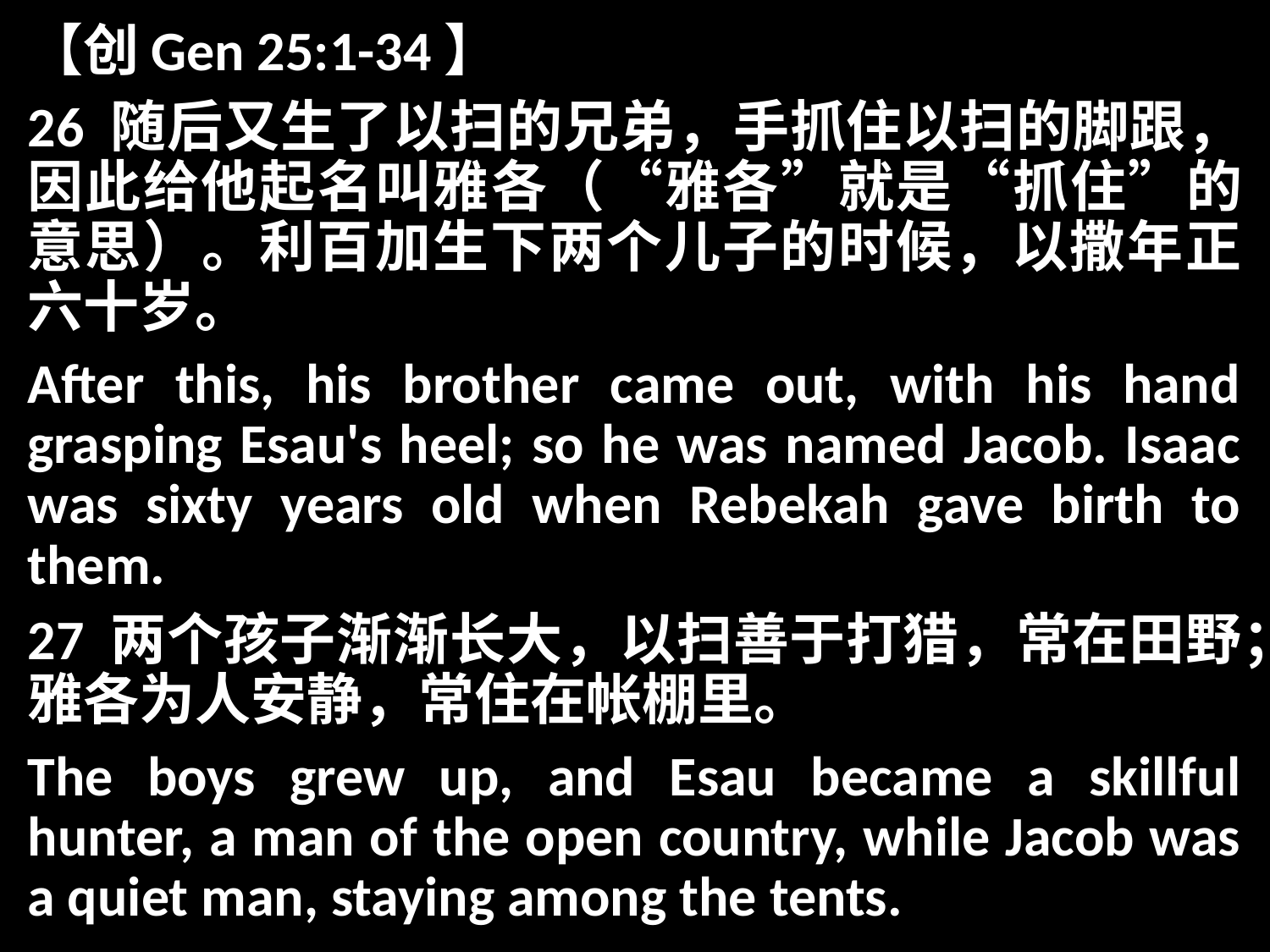

【创Gen 25:1-34】
26 随后又生了以扫的兄弟，手抓住以扫的脚跟，因此给他起名叫雅各（“雅各”就是“抓住”的意思）。利百加生下两个儿子的时候，以撒年正六十岁。
After this, his brother came out, with his hand grasping Esau's heel; so he was named Jacob. Isaac was sixty years old when Rebekah gave birth to them.
27 两个孩子渐渐长大，以扫善于打猎，常在田野；雅各为人安静，常住在帐棚里。
The boys grew up, and Esau became a skillful hunter, a man of the open country, while Jacob was a quiet man, staying among the tents.